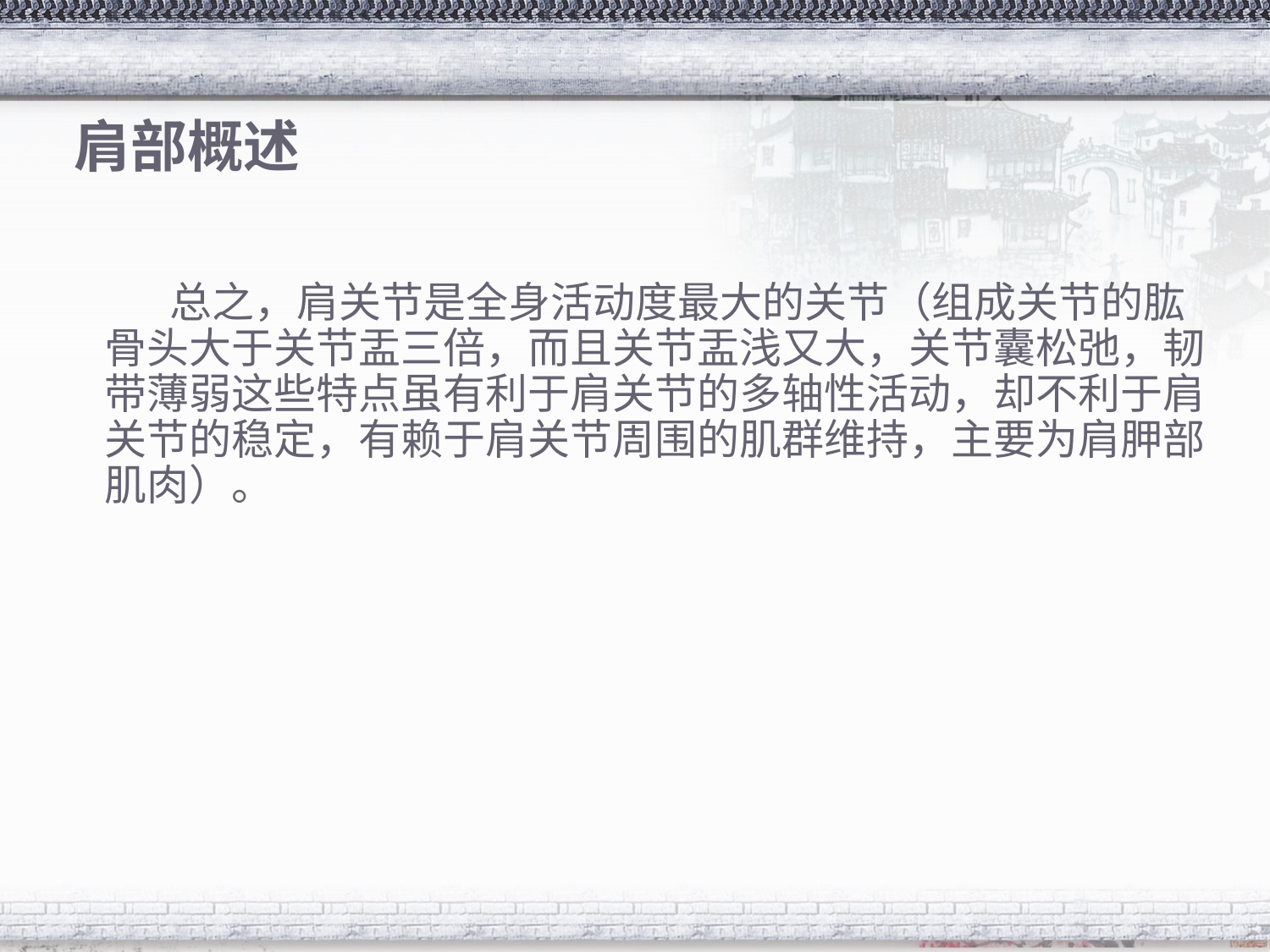

# 肩部概述
           总之，肩关节是全身活动度最大的关节（组成关节的肱骨头大于关节盂三倍，而且关节盂浅又大，关节囊松弛，韧带薄弱这些特点虽有利于肩关节的多轴性活动，却不利于肩关节的稳定，有赖于肩关节周围的肌群维持，主要为肩胛部肌肉）。